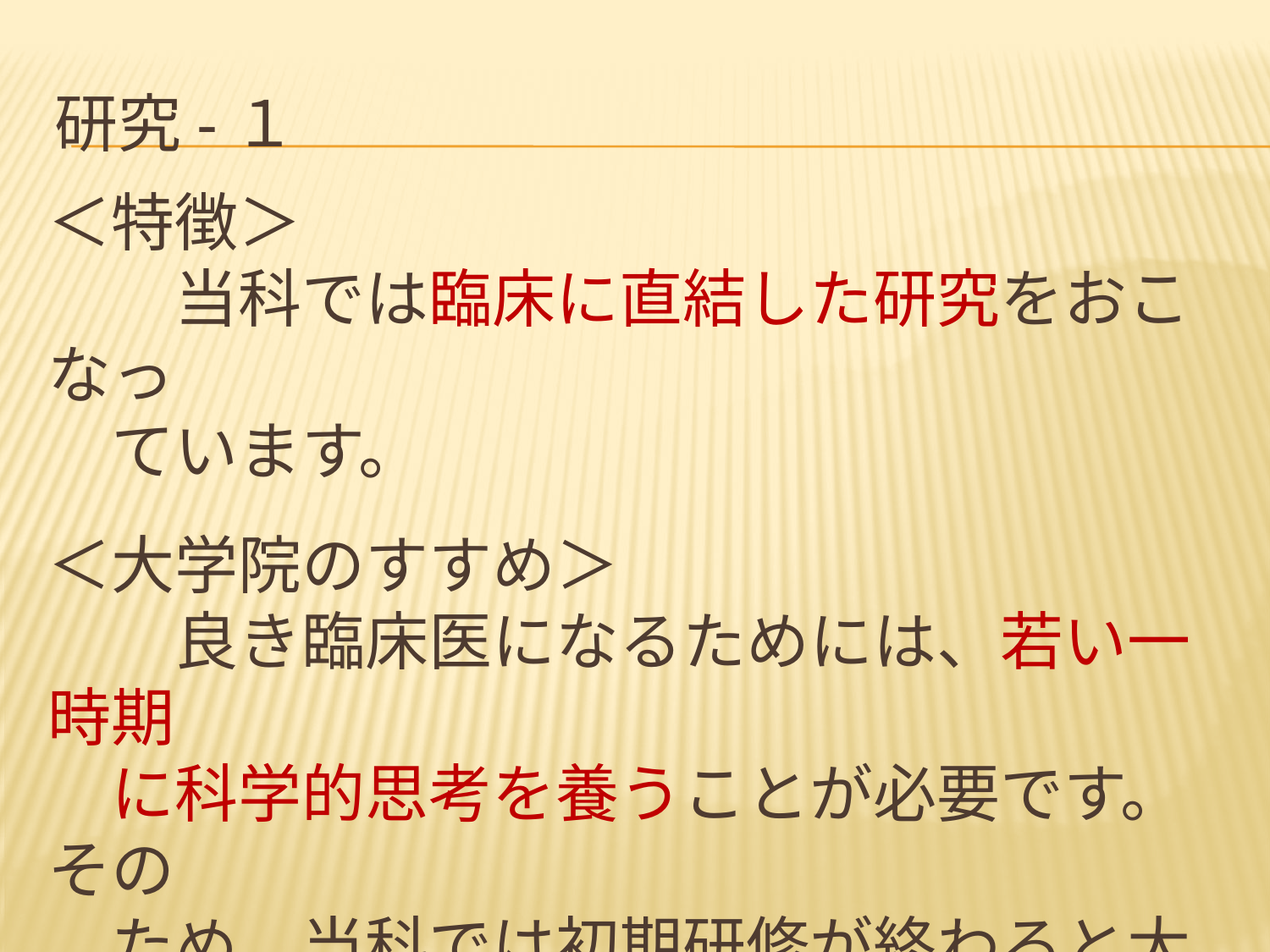

# 研究-１
＜特徴＞
　　当科では臨床に直結した研究をおこなっ
　ています。

＜大学院のすすめ＞
　　良き臨床医になるためには、若い一時期
　に科学的思考を養うことが必要です。その
　ため、当科では初期研修が終わると大学院
　進学をすすめています。